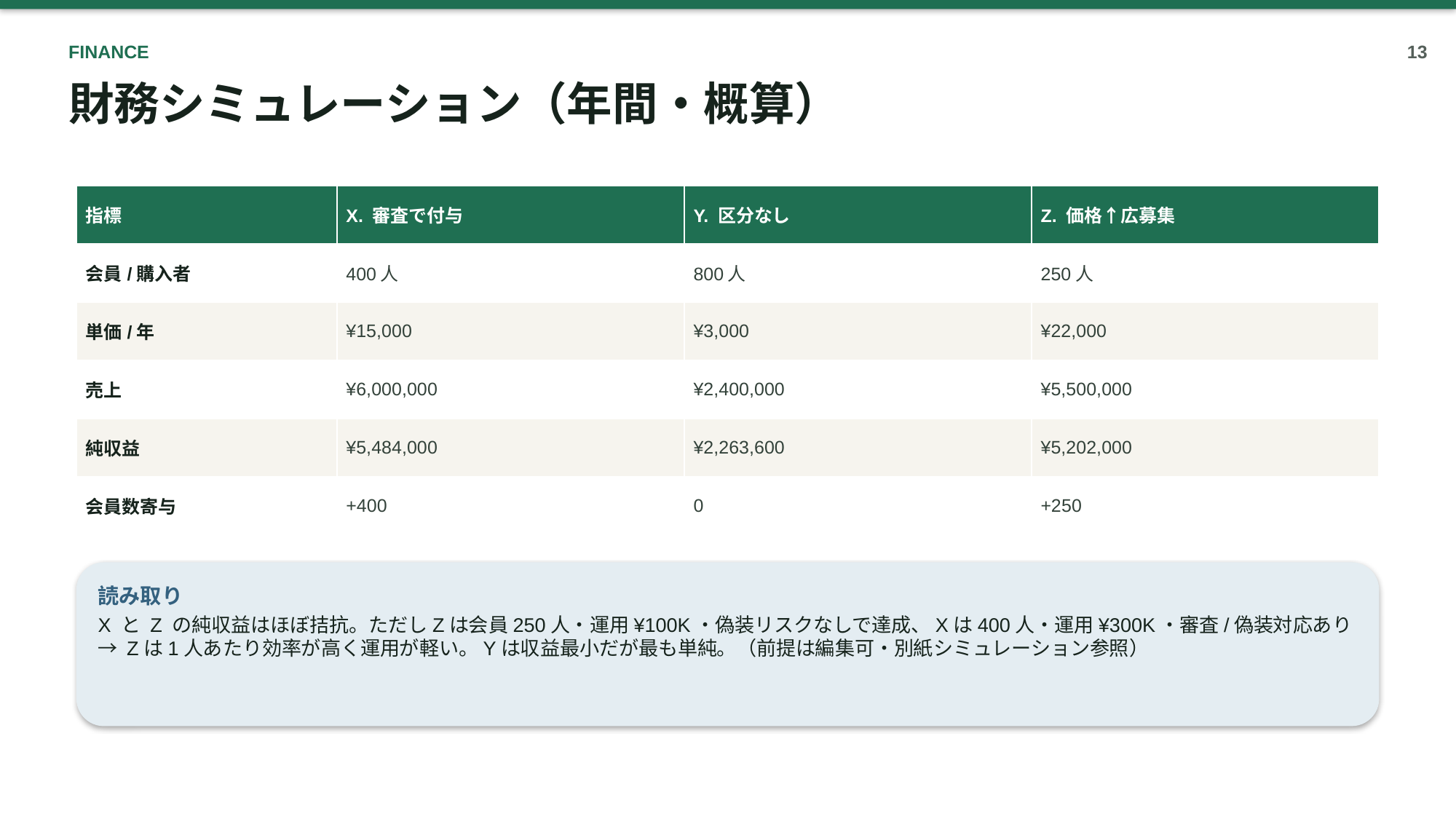

FINANCE
13
財務シミュレーション（年間・概算）
| 指標 | X. 審査で付与 | Y. 区分なし | Z. 価格↑広募集 |
| --- | --- | --- | --- |
| 会員/購入者 | 400人 | 800人 | 250人 |
| 単価/年 | ¥15,000 | ¥3,000 | ¥22,000 |
| 売上 | ¥6,000,000 | ¥2,400,000 | ¥5,500,000 |
| 純収益 | ¥5,484,000 | ¥2,263,600 | ¥5,202,000 |
| 会員数寄与 | +400 | 0 | +250 |
読み取り
X と Z の純収益はほぼ拮抗。ただしZは会員250人・運用¥100K・偽装リスクなしで達成、Xは400人・運用¥300K・審査/偽装対応あり → Zは1人あたり効率が高く運用が軽い。Yは収益最小だが最も単純。（前提は編集可・別紙シミュレーション参照）